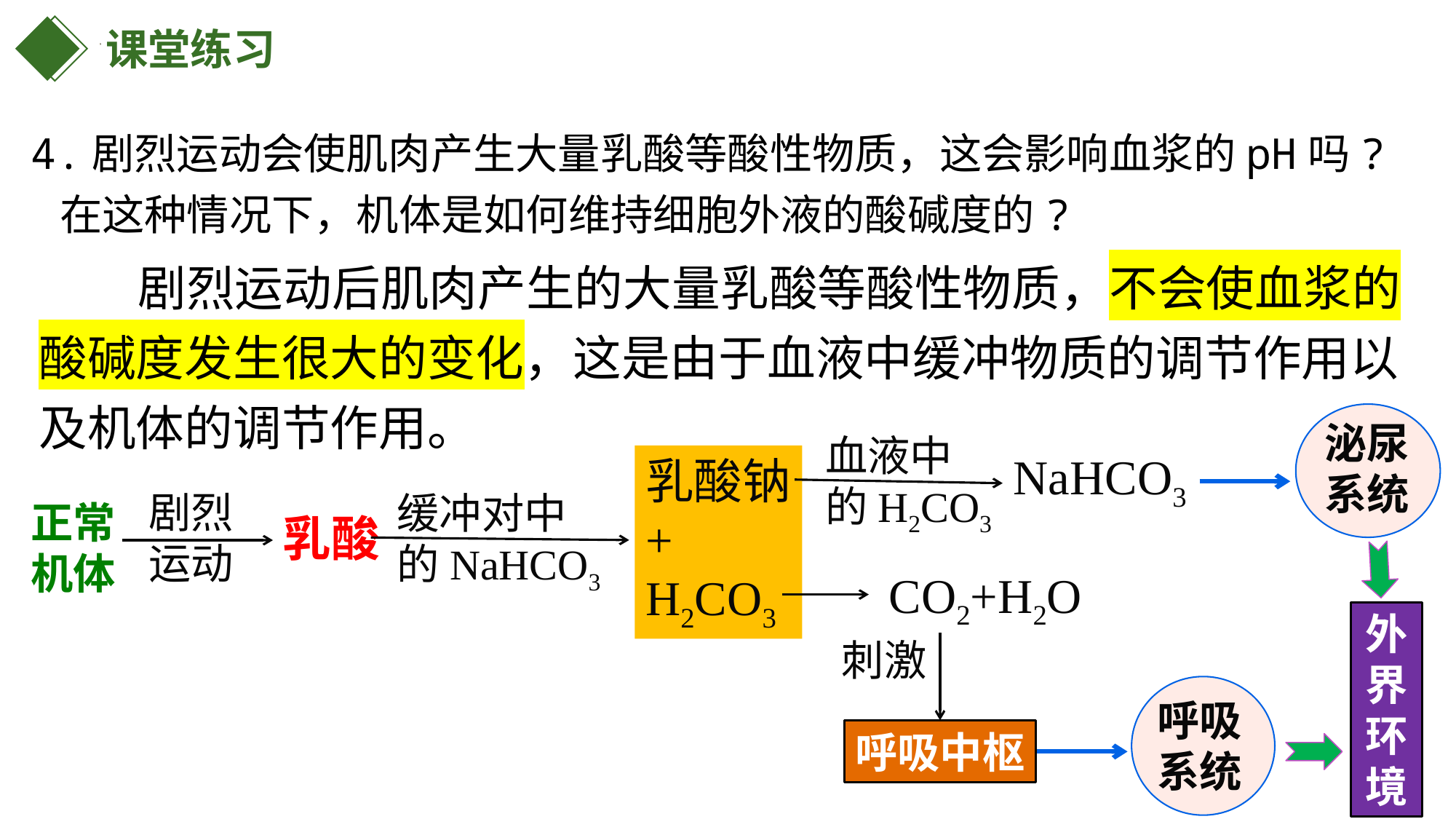

课堂练习
4.剧烈运动会使肌肉产生大量乳酸等酸性物质，这会影响血浆的pH吗?
  在这种情况下，机体是如何维持细胞外液的酸碱度的?
        剧烈运动后肌肉产生的大量乳酸等酸性物质，不会使血浆的酸碱度发生很大的变化，这是由于血液中缓冲物质的调节作用以及机体的调节作用。

泌尿系统
血液中
的H2CO3
NaHCO3
乳酸钠
+
H2CO3
剧烈运动
缓冲对中
的NaHCO3
正常机体
 乳酸

CO2+H2O
外界环境
刺激

呼吸系统
呼吸中枢